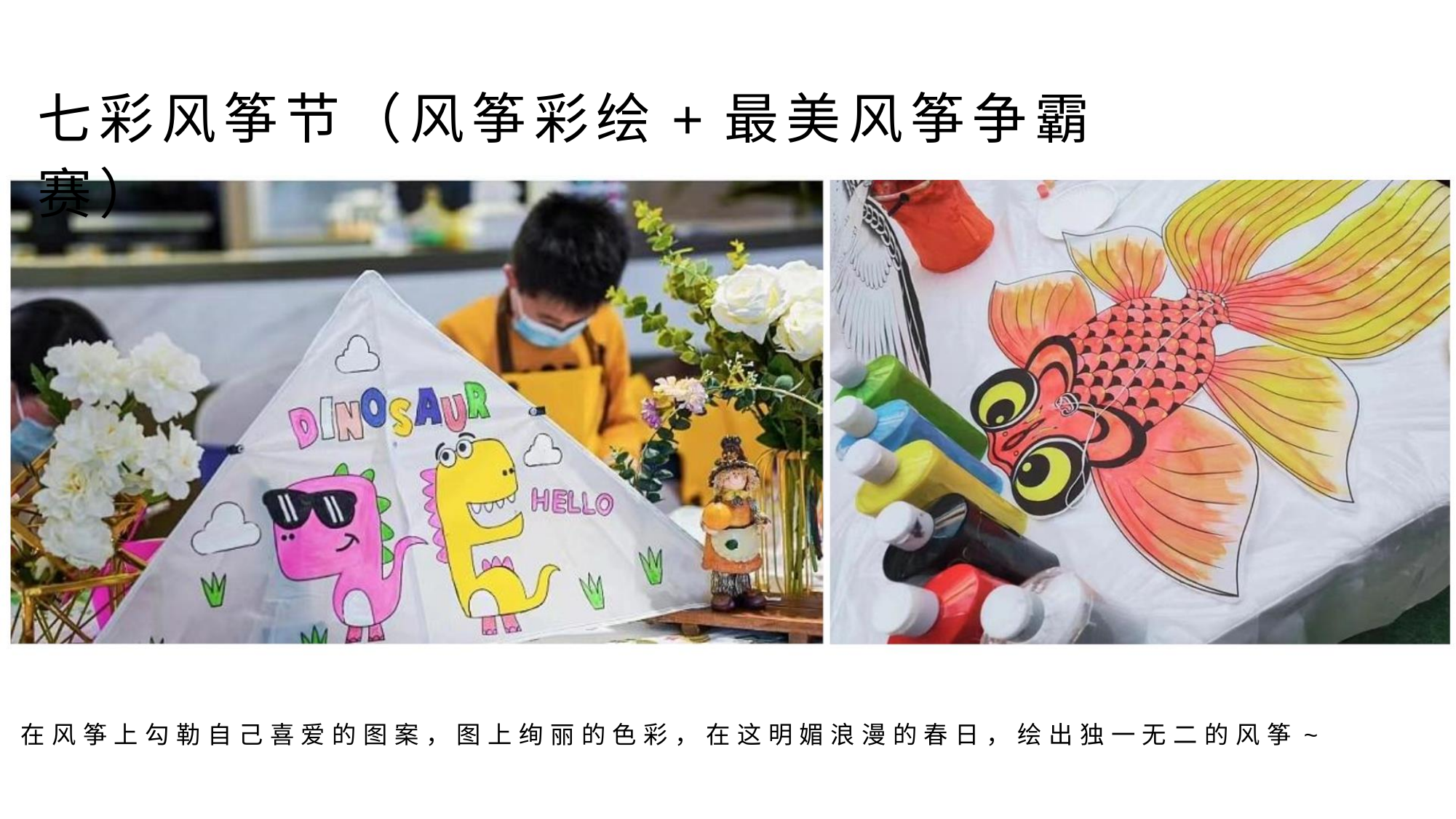

七彩风筝节（风筝彩绘+最美风筝争霸赛）
在 风 筝 上 勾 勒 自 己 喜 爱 的 图 案 ， 图 上 绚 丽 的 色 彩 ， 在 这 明 媚 浪 漫 的 春 日 ， 绘 出 独 一 无 二 的 风 筝 ~